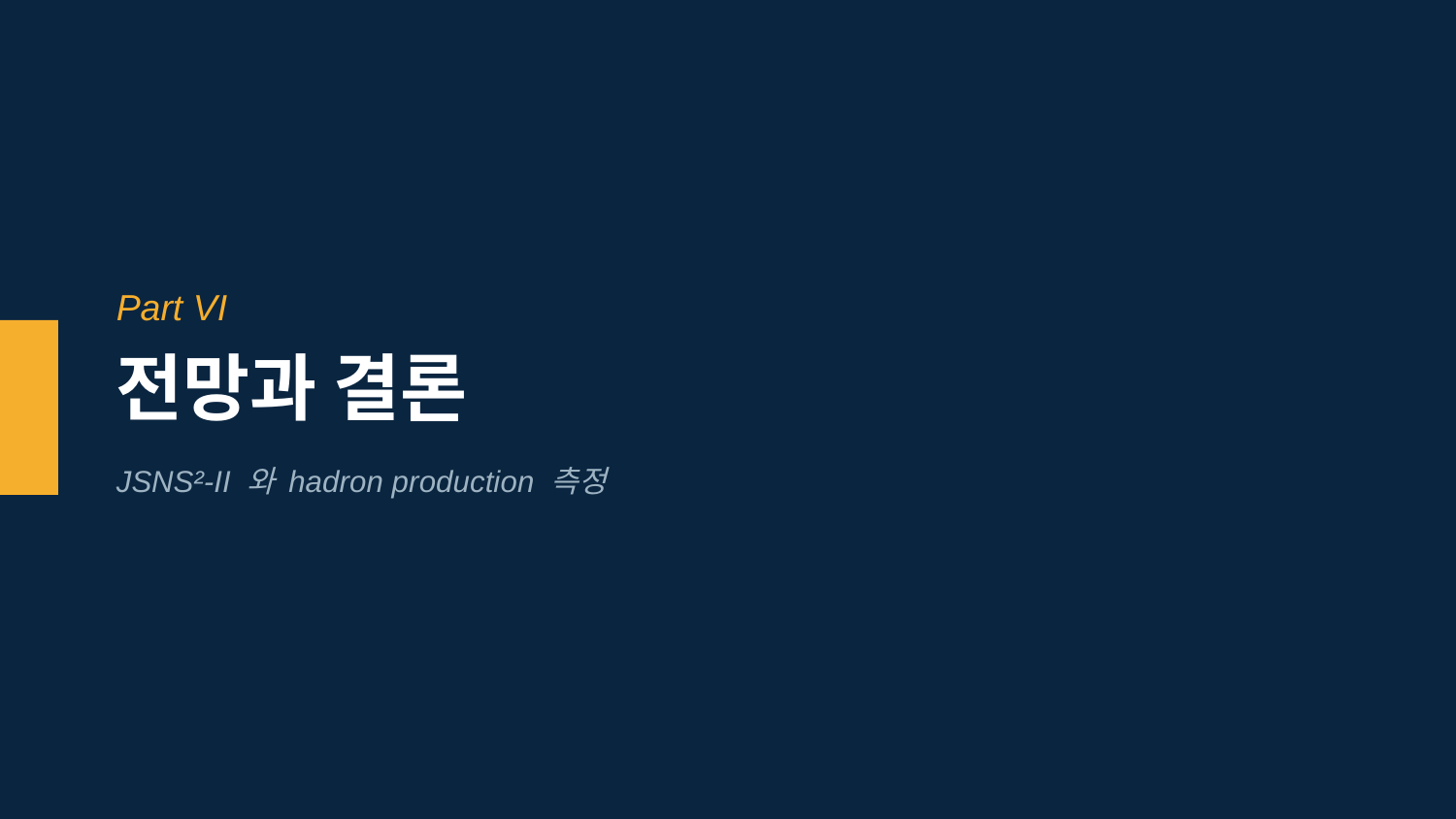

Part VI

전망과 결론
JSNS²-II 와 hadron production 측정